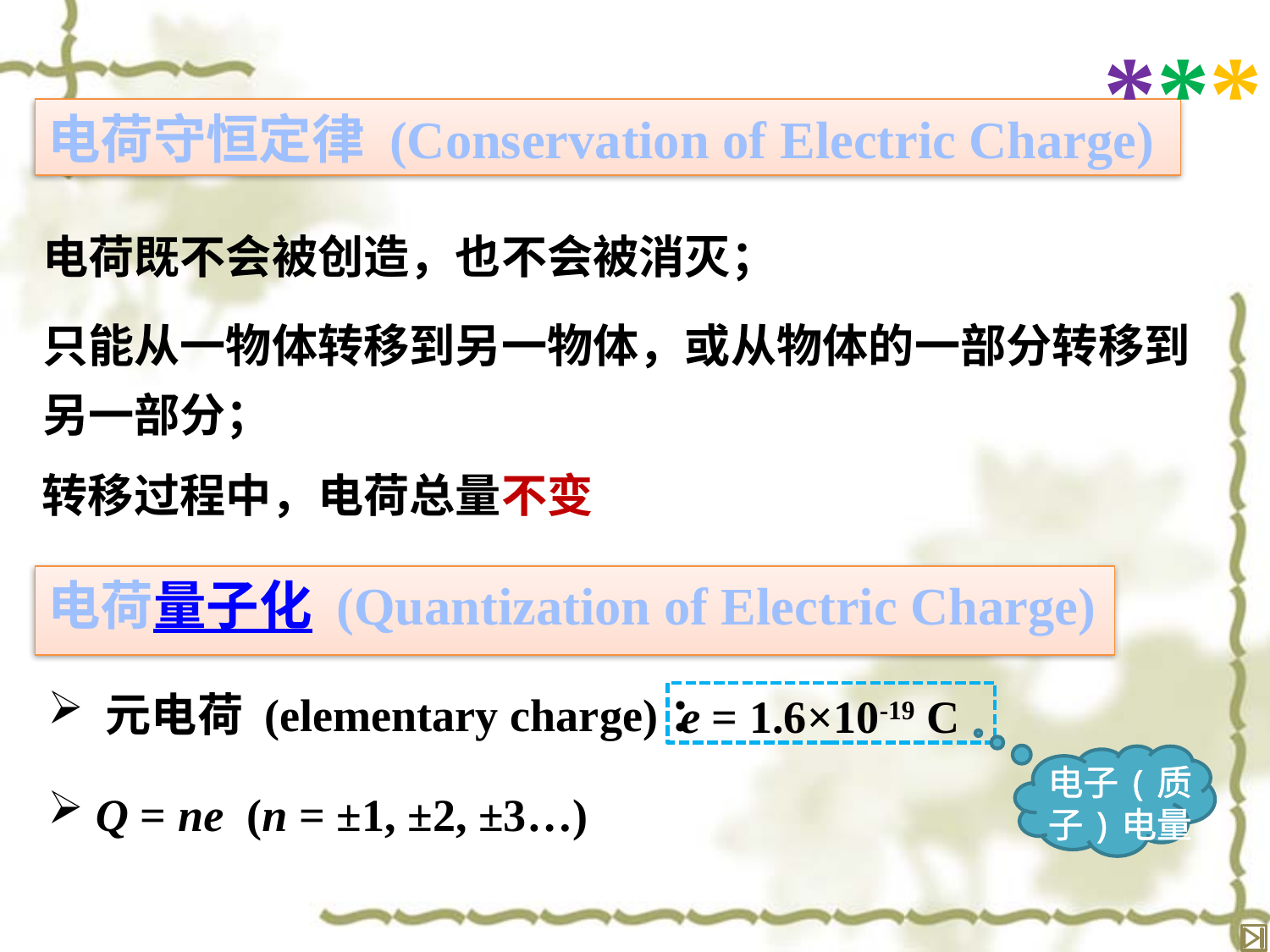

***
电荷守恒定律 (Conservation of Electric Charge)
电荷既不会被创造，也不会被消灭；
只能从一物体转移到另一物体，或从物体的一部分转移到另一部分；
转移过程中，电荷总量不变
电荷量子化 (Quantization of Electric Charge)
 元电荷 (elementary charge)：
e = 1.6×10-19 C

电子(质子)电量
 Q = ne  (n = ±1, ±2, ±3…)